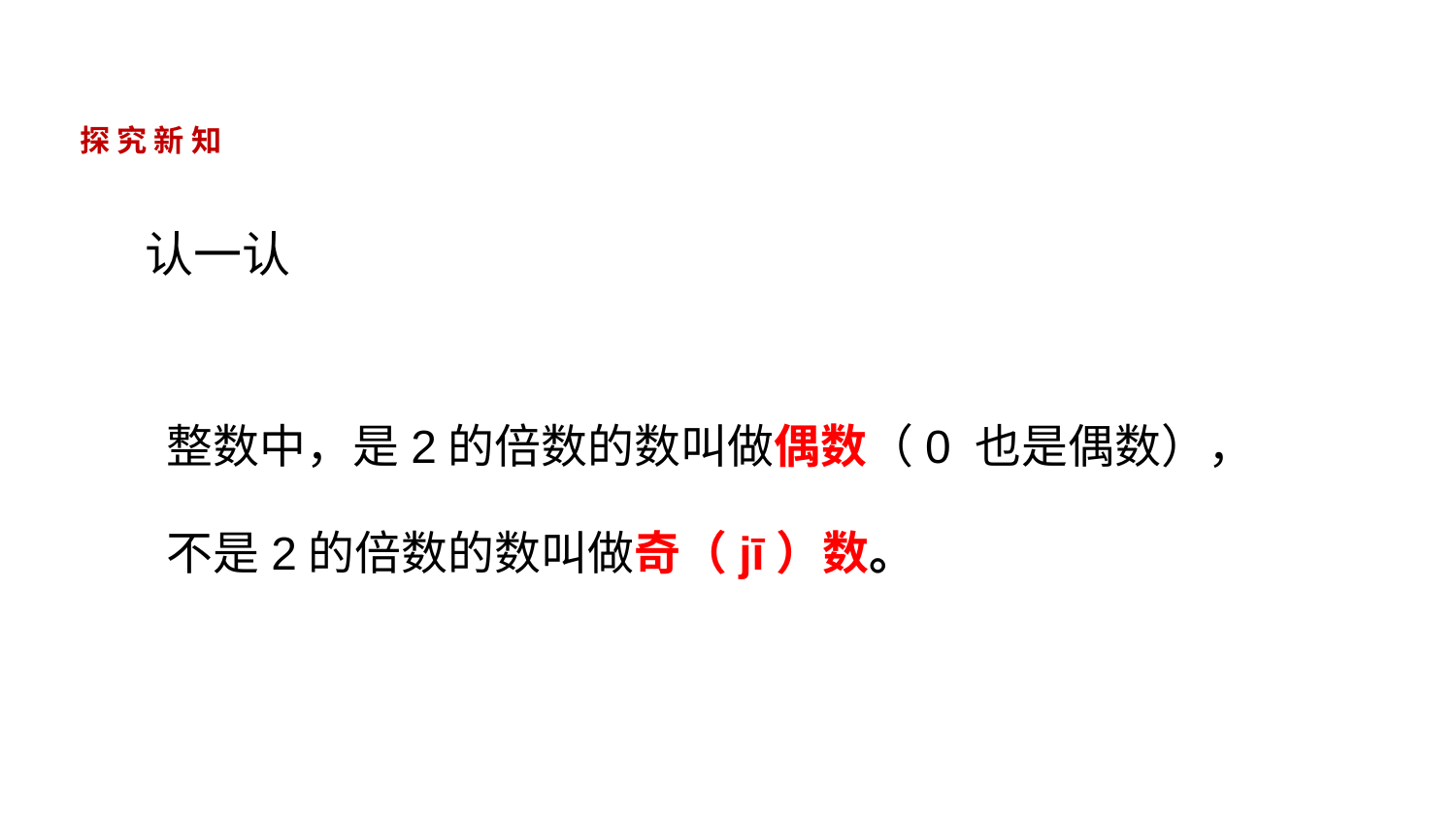

探 究 新 知
认一认
 整数中，是2的倍数的数叫做偶数（0 也是偶数），
 不是2的倍数的数叫做奇（jī）数。